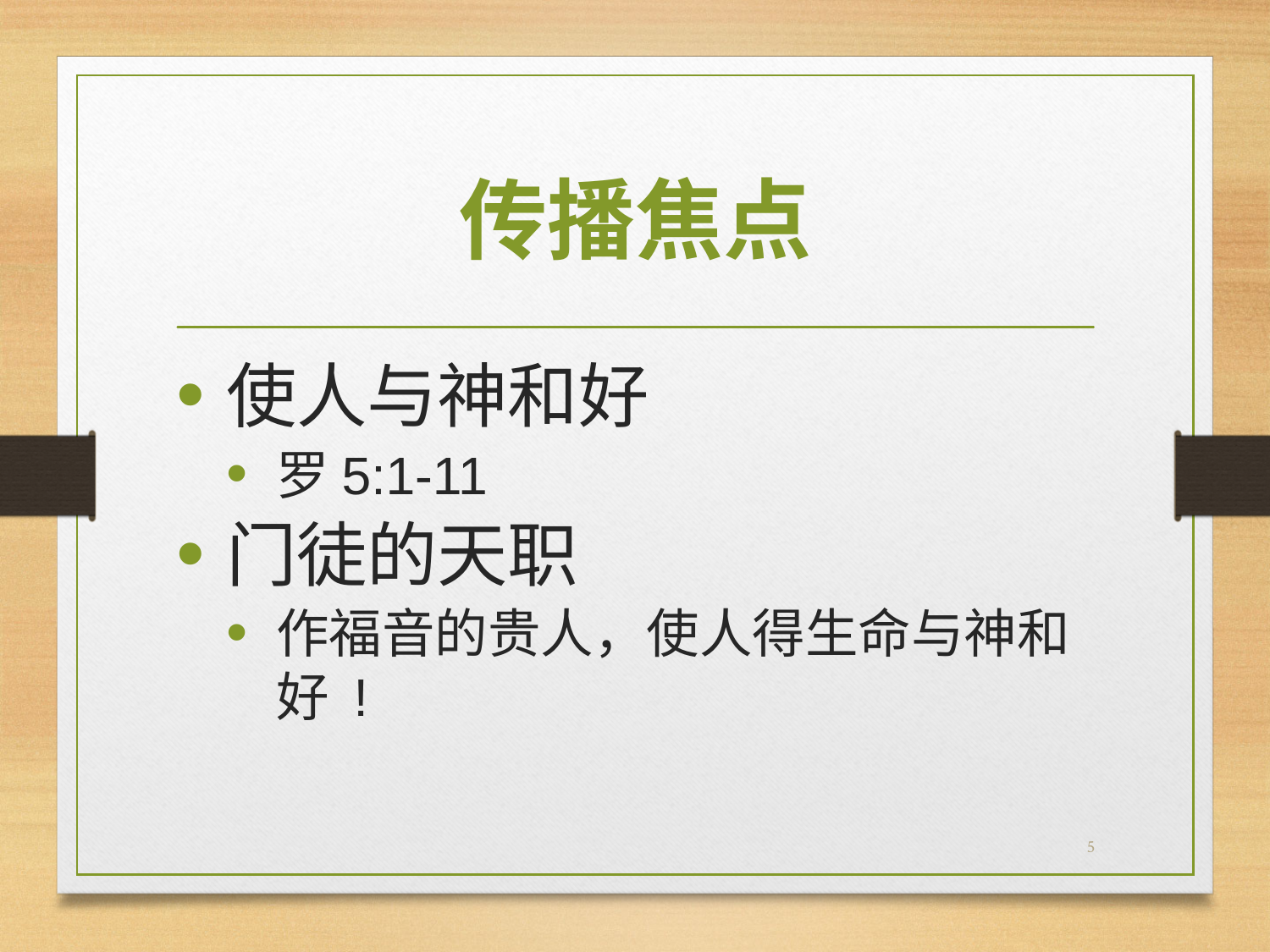

# 传播焦点
使人与神和好
罗5:1-11
门徒的天职
作福音的贵人，使人得生命与神和好 !
5